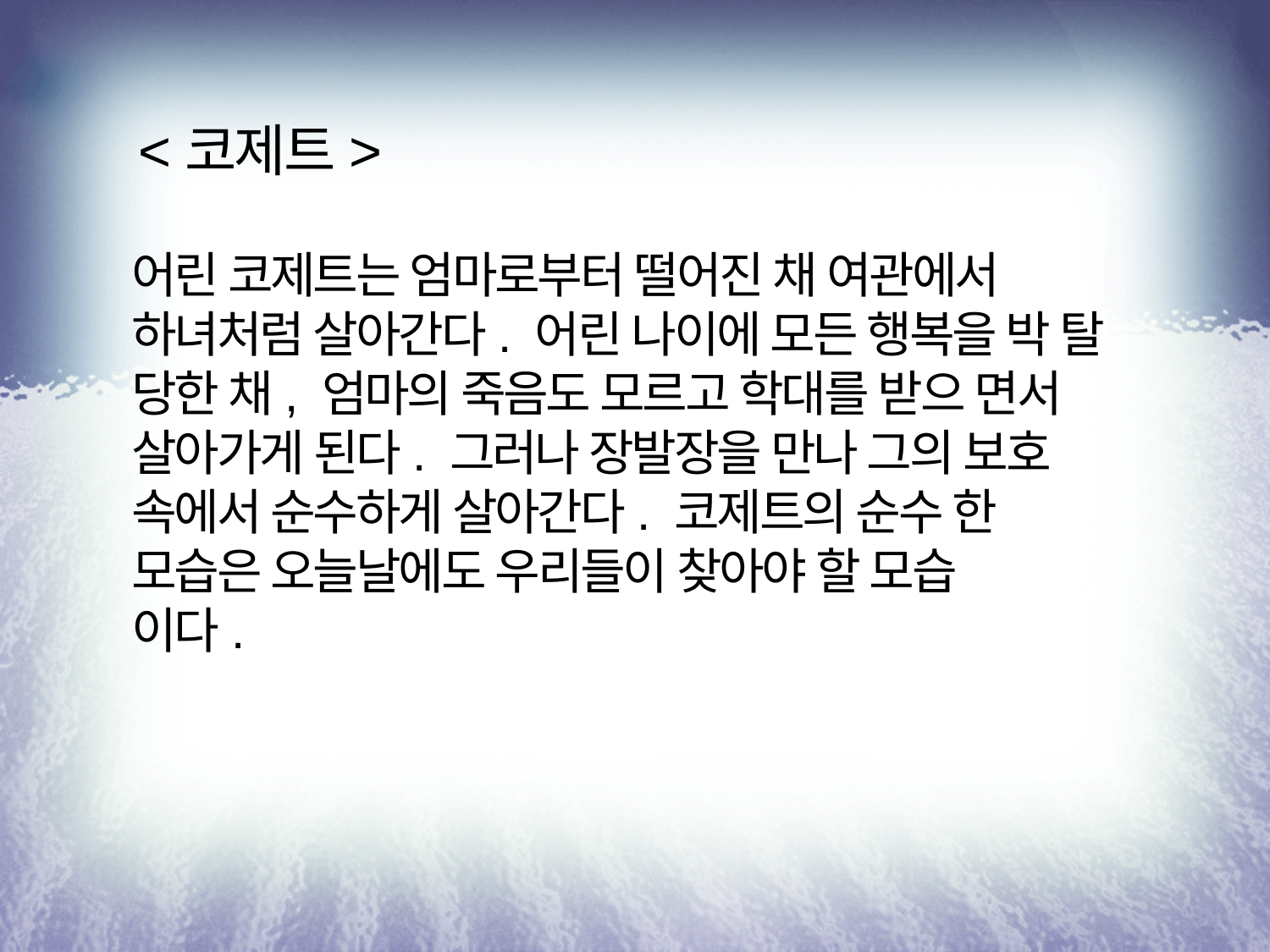

<코제트>
어린 코제트는 엄마로부터 떨어진 채 여관에서 하녀처럼 살아간다. 어린 나이에 모든 행복을 박 탈 당한 채, 엄마의 죽음도 모르고 학대를 받으 면서 살아가게 된다. 그러나 장발장을 만나 그의 보호 속에서 순수하게 살아간다. 코제트의 순수 한 모습은 오늘날에도 우리들이 찾아야 할 모습
이다.